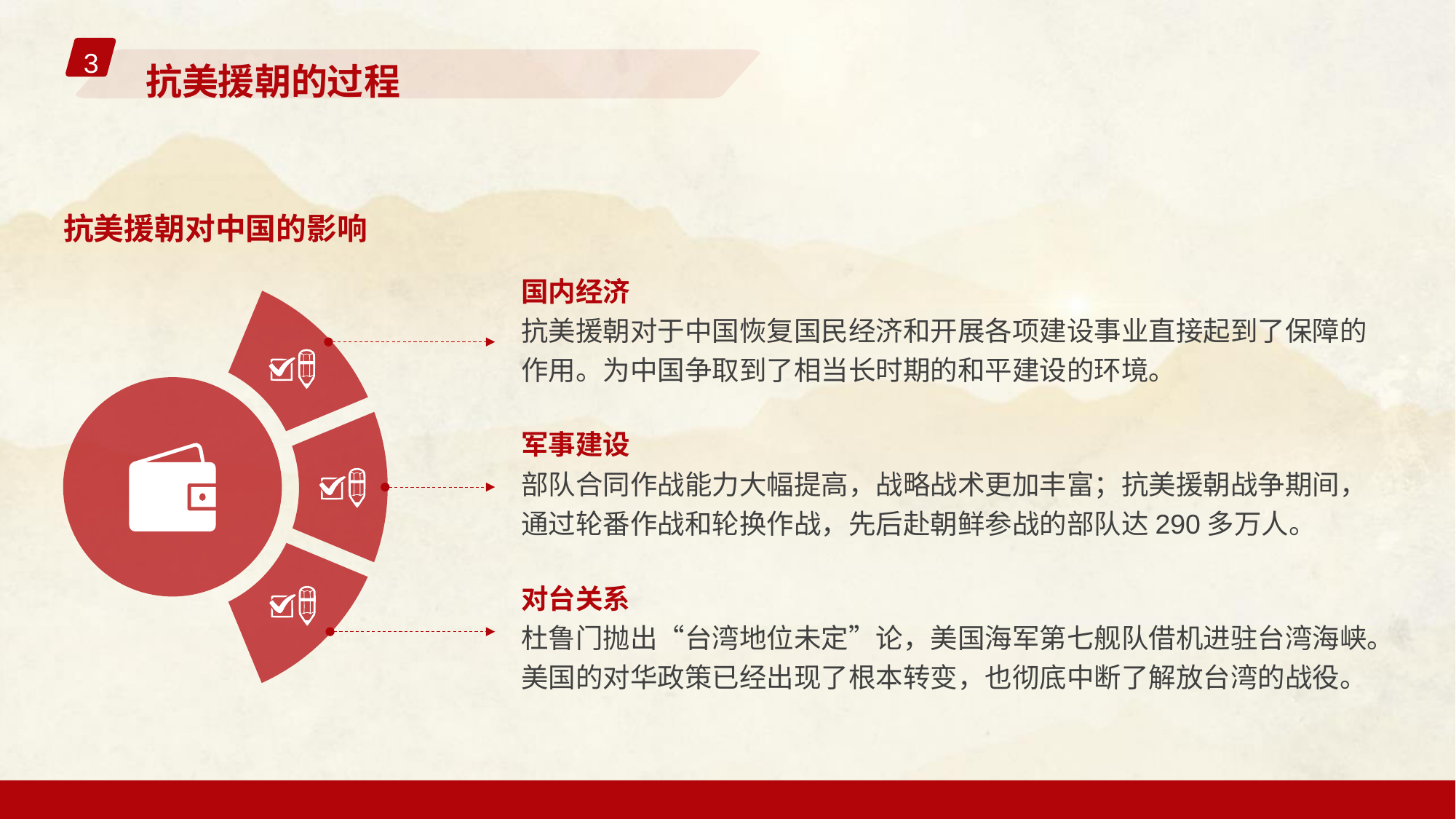

3

抗美援朝的过程

抗美援朝对中国的影响
国内经济
抗美援朝对于中国恢复国民经济和开展各项建设事业直接起到了保障的作用。为中国争取到了相当长时期的和平建设的环境。

军事建设
部队合同作战能力大幅提高，战略战术更加丰富；抗美援朝战争期间，通过轮番作战和轮换作战，先后赴朝鲜参战的部队达290多万人。

对台关系
杜鲁门抛出“台湾地位未定”论，美国海军第七舰队借机进驻台湾海峡。美国的对华政策已经出现了根本转变，也彻底中断了解放台湾的战役。